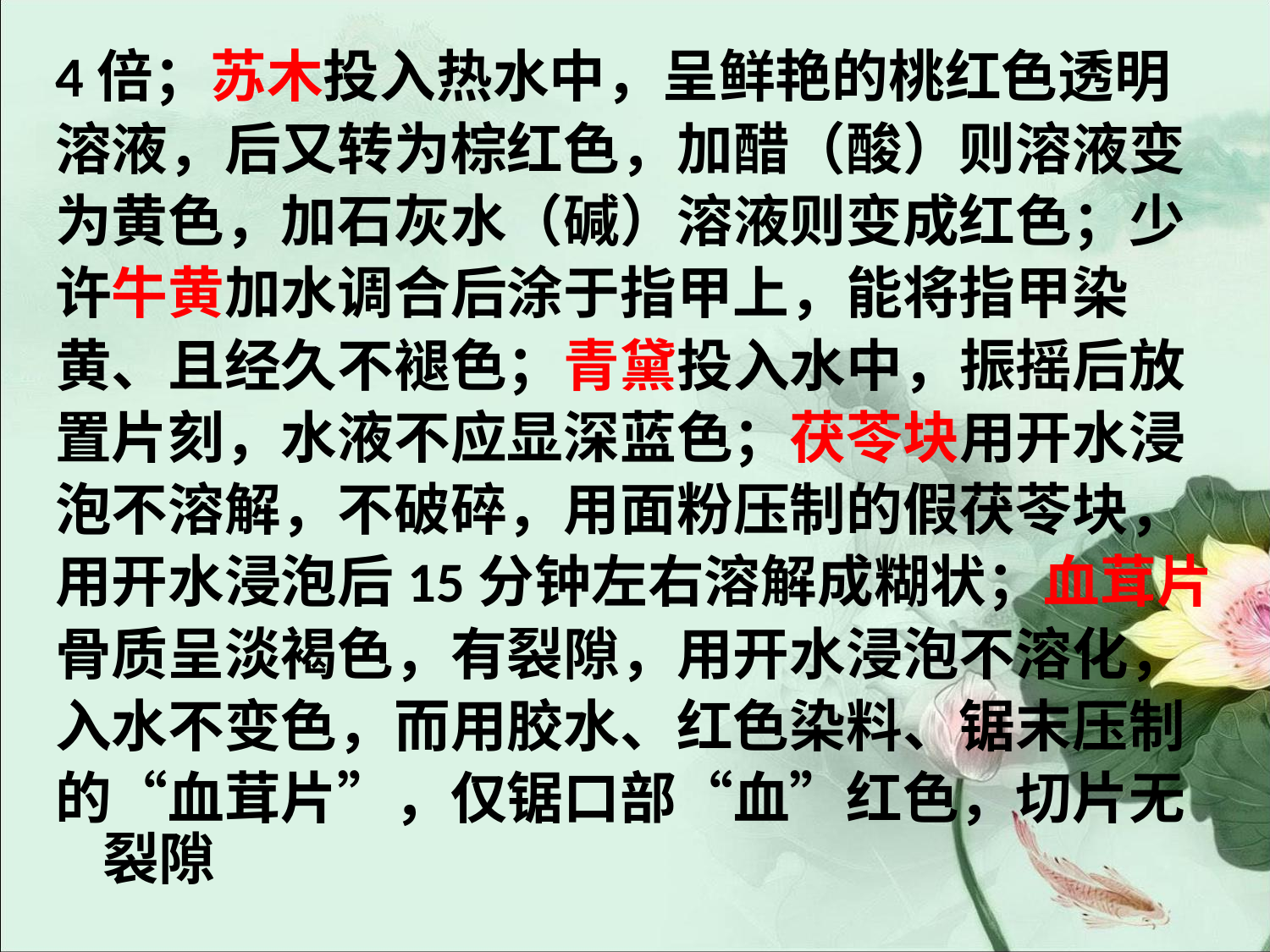

#
4倍；苏木投入热水中，呈鲜艳的桃红色透明
溶液，后又转为棕红色，加醋（酸）则溶液变
为黄色，加石灰水（碱）溶液则变成红色；少
许牛黄加水调合后涂于指甲上，能将指甲染
黄、且经久不褪色；青黛投入水中，振摇后放
置片刻，水液不应显深蓝色；茯苓块用开水浸
泡不溶解，不破碎，用面粉压制的假茯苓块，
用开水浸泡后15分钟左右溶解成糊状；血茸片
骨质呈淡褐色，有裂隙，用开水浸泡不溶化，
入水不变色，而用胶水、红色染料、锯末压制
的“血茸片”，仅锯口部“血”红色，切片无裂隙